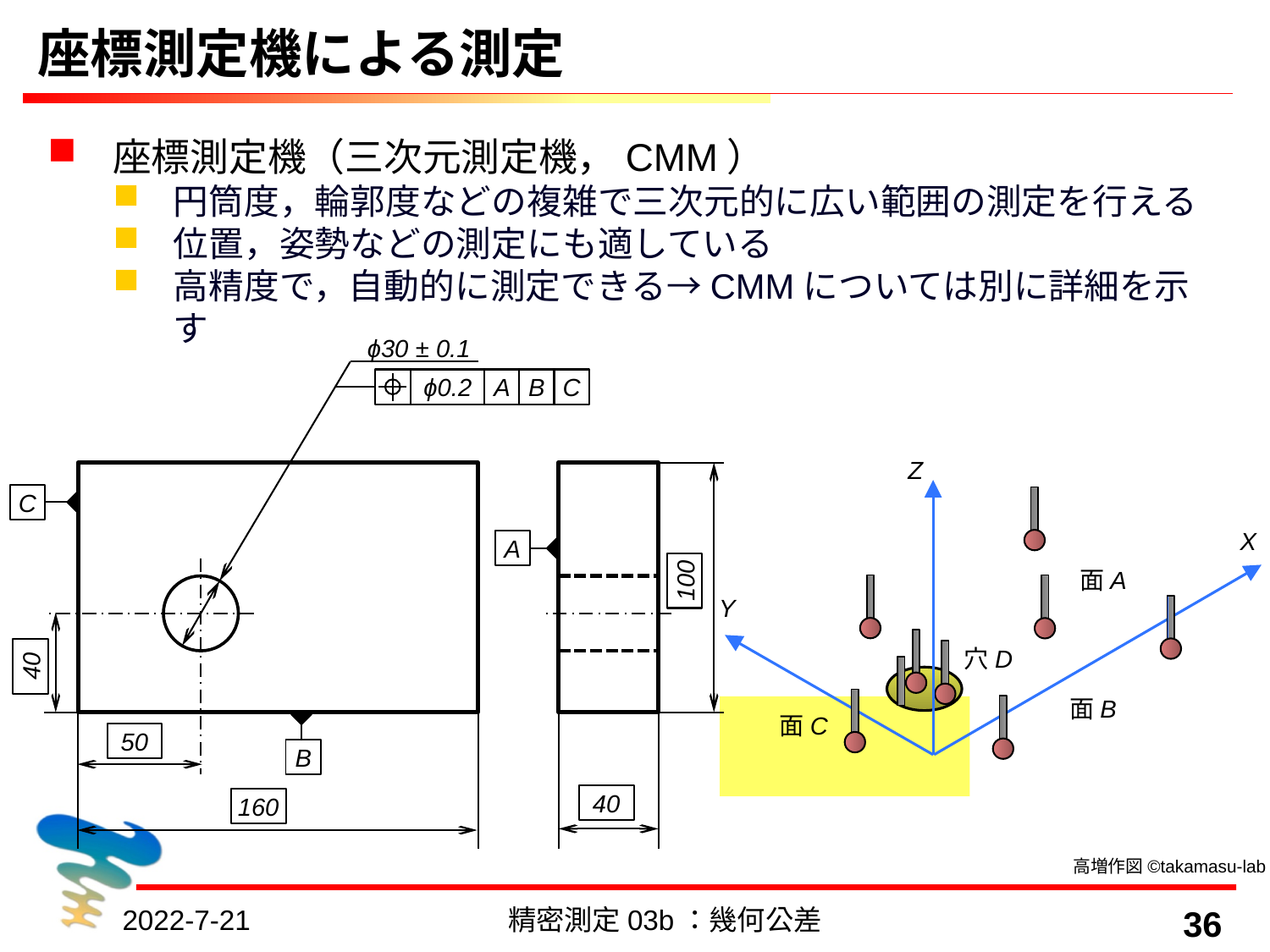

# 座標測定機による測定
座標測定機（三次元測定機，CMM）
円筒度，輪郭度などの複雑で三次元的に広い範囲の測定を行える
位置，姿勢などの測定にも適している
高精度で，自動的に測定できる→CMMについては別に詳細を示す
ϕ30 ± 0.1

ϕ0.2
A
B
C

C

A

100

40

50
B
40
160
Z

X
面A

Y

穴D

面B

面C
高増作図©takamasu-lab
2022-7-21
精密測定03b：幾何公差
36